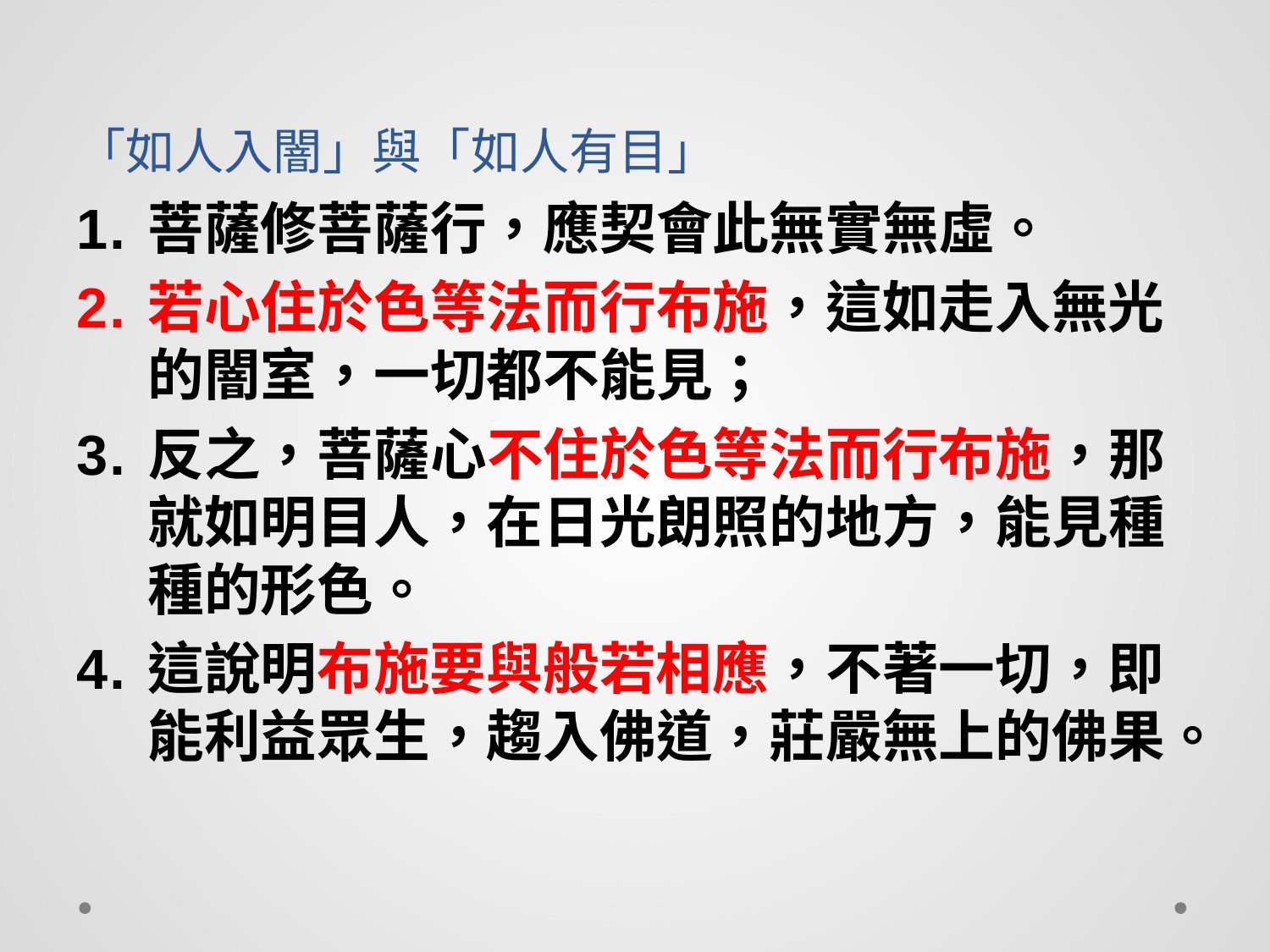

# 「如人入闇」與「如人有目」
菩薩修菩薩行，應契會此無實無虛。
若心住於色等法而行布施，這如走入無光的闇室，一切都不能見；
反之，菩薩心不住於色等法而行布施，那就如明目人，在日光朗照的地方，能見種種的形色。
這說明布施要與般若相應，不著一切，即能利益眾生，趨入佛道，莊嚴無上的佛果。